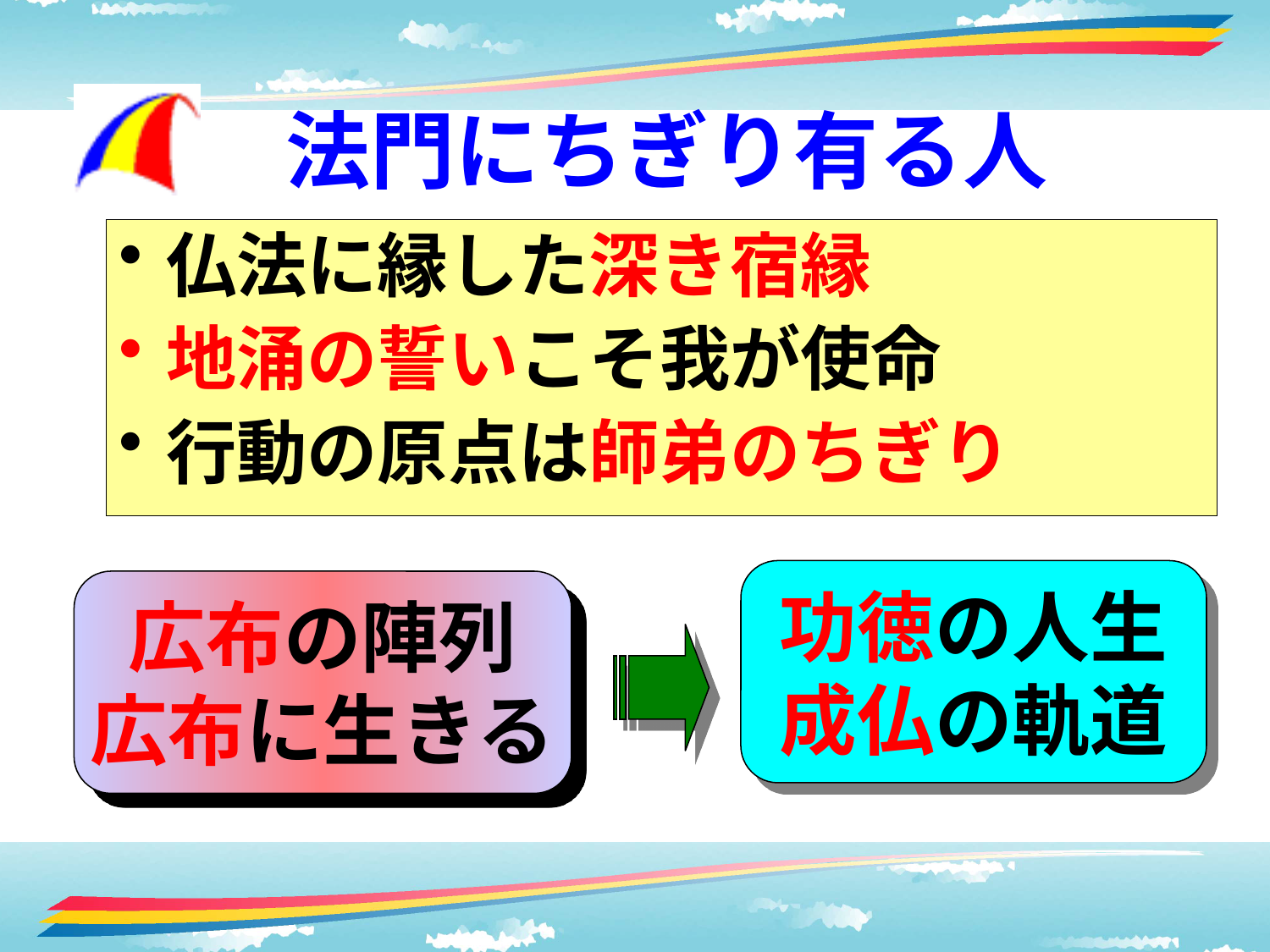

# 法門にちぎり有る人
仏法に縁した深き宿縁
地涌の誓いこそ我が使命
行動の原点は師弟のちぎり
功徳の人生
成仏の軌道
広布の陣列
広布に生きる